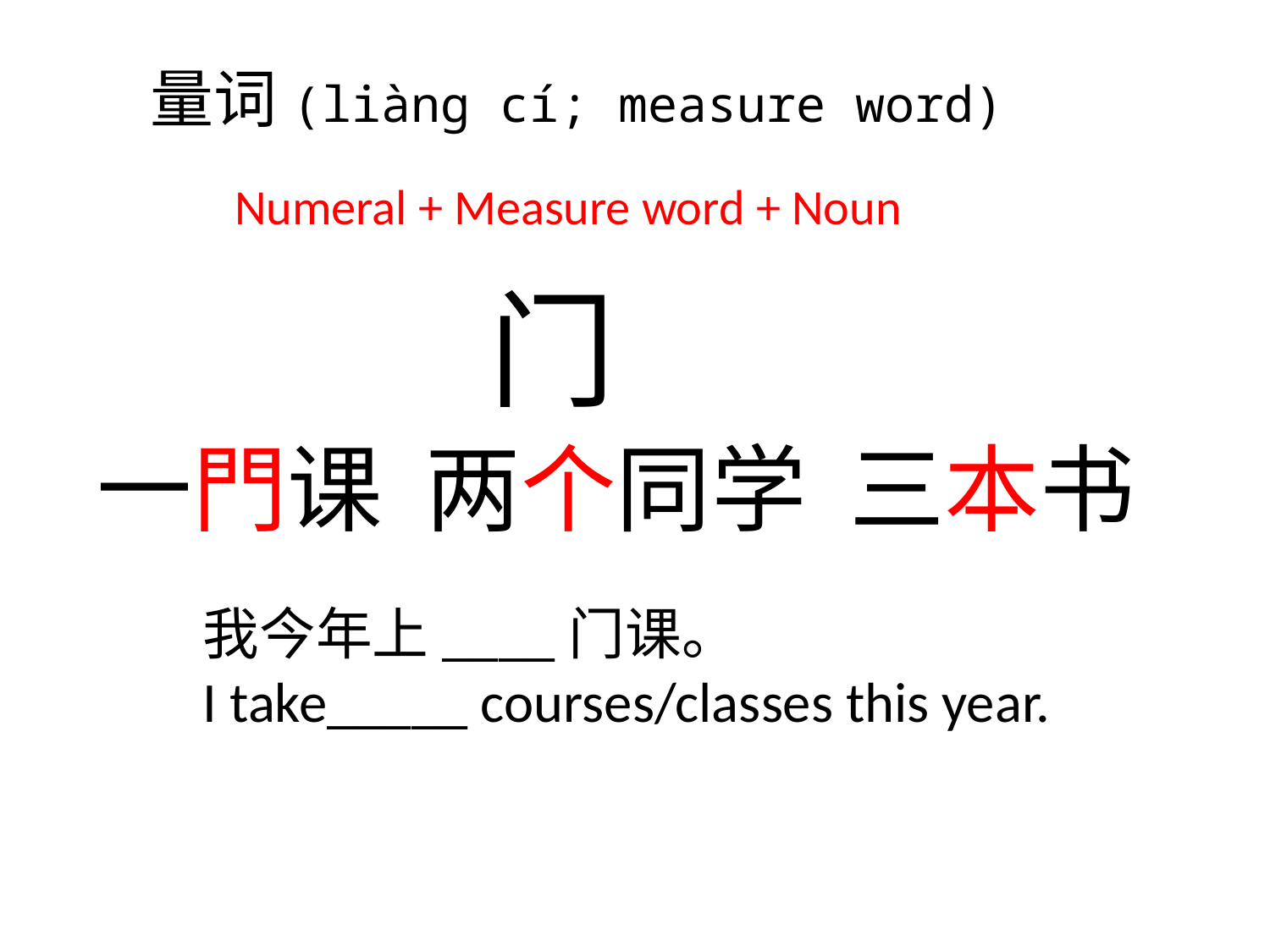

量词(liàng cí; measure word)
Numeral + Measure word + Noun
门
一門课  两个同学  三本书
我今年上____门课。
I take_____ courses/classes this year.